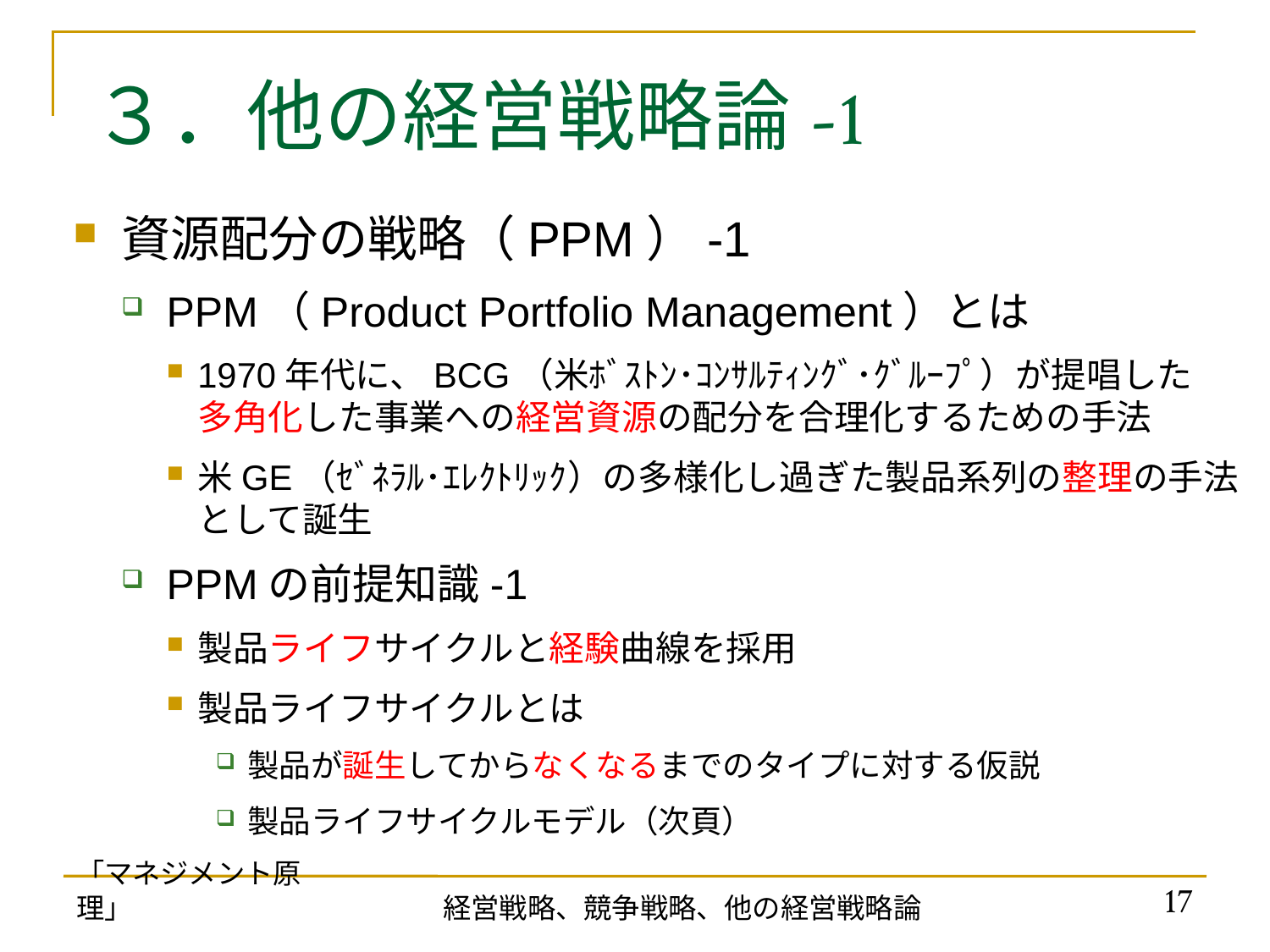

# ３．他の経営戦略論-1
資源配分の戦略（PPM）-1
PPM（Product Portfolio Management）とは
1970年代に、BCG（米ﾎﾞｽﾄﾝ･ｺﾝｻﾙﾃｨﾝｸﾞ･ｸﾞﾙｰﾌﾟ）が提唱した
多角化した事業への経営資源の配分を合理化するための手法
米GE（ｾﾞﾈﾗﾙ･ｴﾚｸﾄﾘｯｸ）の多様化し過ぎた製品系列の整理の手法
として誕生
PPMの前提知識-1
製品ライフサイクルと経験曲線を採用
製品ライフサイクルとは
製品が誕生してからなくなるまでのタイプに対する仮説
製品ライフサイクルモデル（次頁）
「マネジメント原理」
17
経営戦略、競争戦略、他の経営戦略論